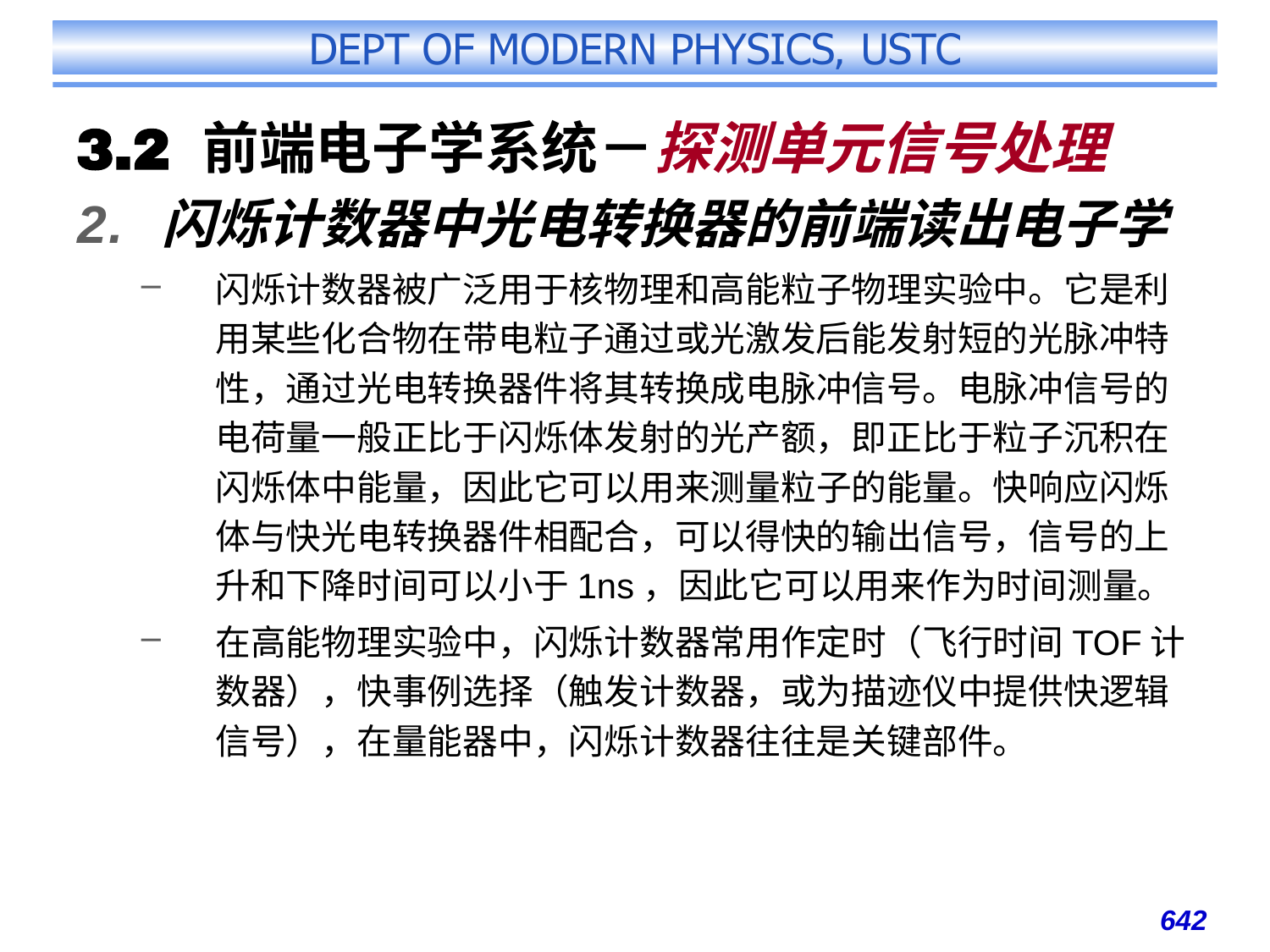

# 3.2 前端电子学系统－探测单元信号处理
闪烁计数器中光电转换器的前端读出电子学
闪烁计数器被广泛用于核物理和高能粒子物理实验中。它是利用某些化合物在带电粒子通过或光激发后能发射短的光脉冲特性，通过光电转换器件将其转换成电脉冲信号。电脉冲信号的电荷量一般正比于闪烁体发射的光产额，即正比于粒子沉积在闪烁体中能量，因此它可以用来测量粒子的能量。快响应闪烁体与快光电转换器件相配合，可以得快的输出信号，信号的上升和下降时间可以小于1ns，因此它可以用来作为时间测量。
在高能物理实验中，闪烁计数器常用作定时（飞行时间TOF计数器），快事例选择（触发计数器，或为描迹仪中提供快逻辑信号），在量能器中，闪烁计数器往往是关键部件。

642